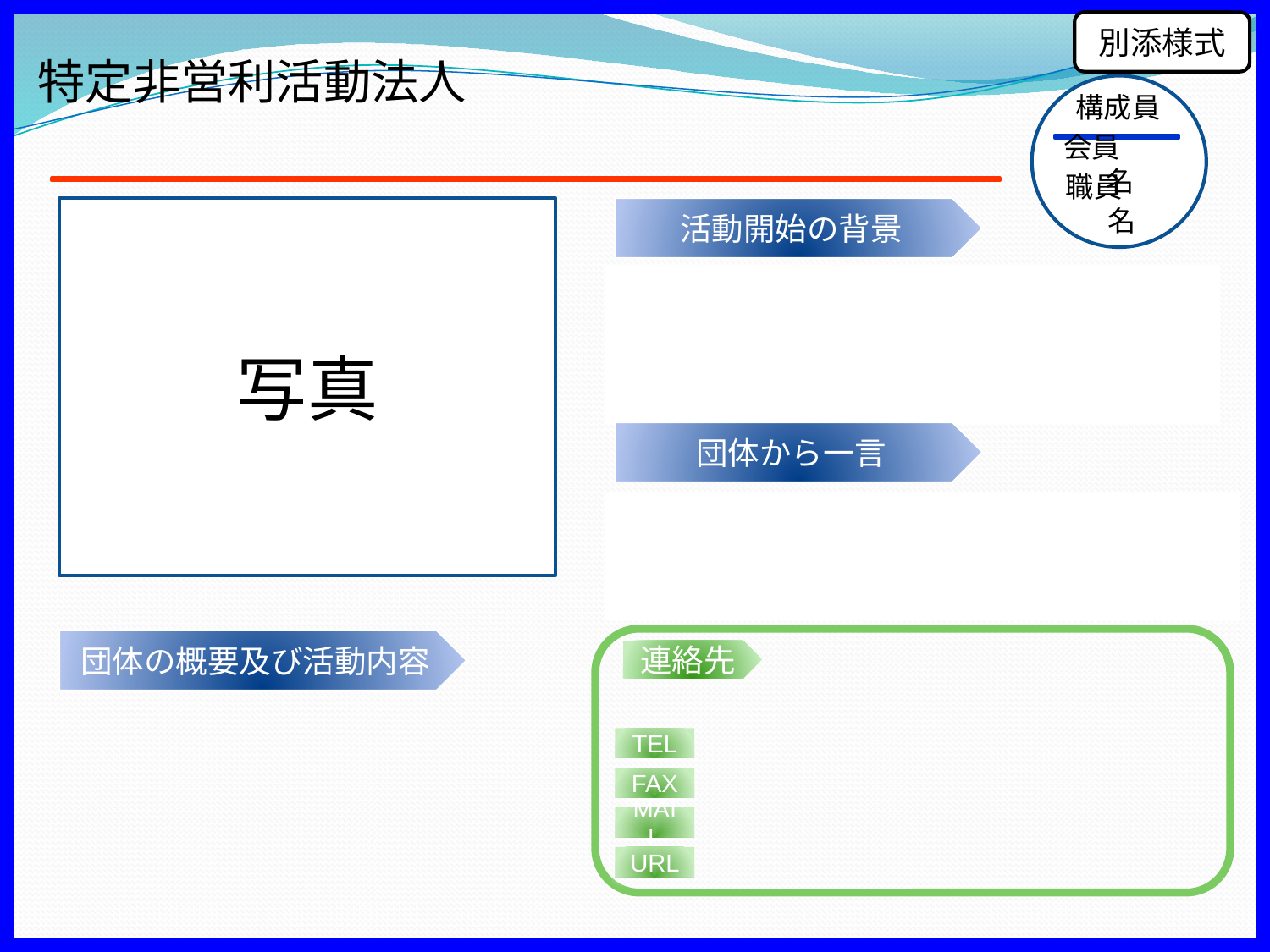

別添様式
# 特定非営利活動法人

構成員

会員　　名

職員　　名
写真
活動開始の背景

団体から一言

団体の概要及び活動内容
連絡先

TEL

FAX

MAIL
URL